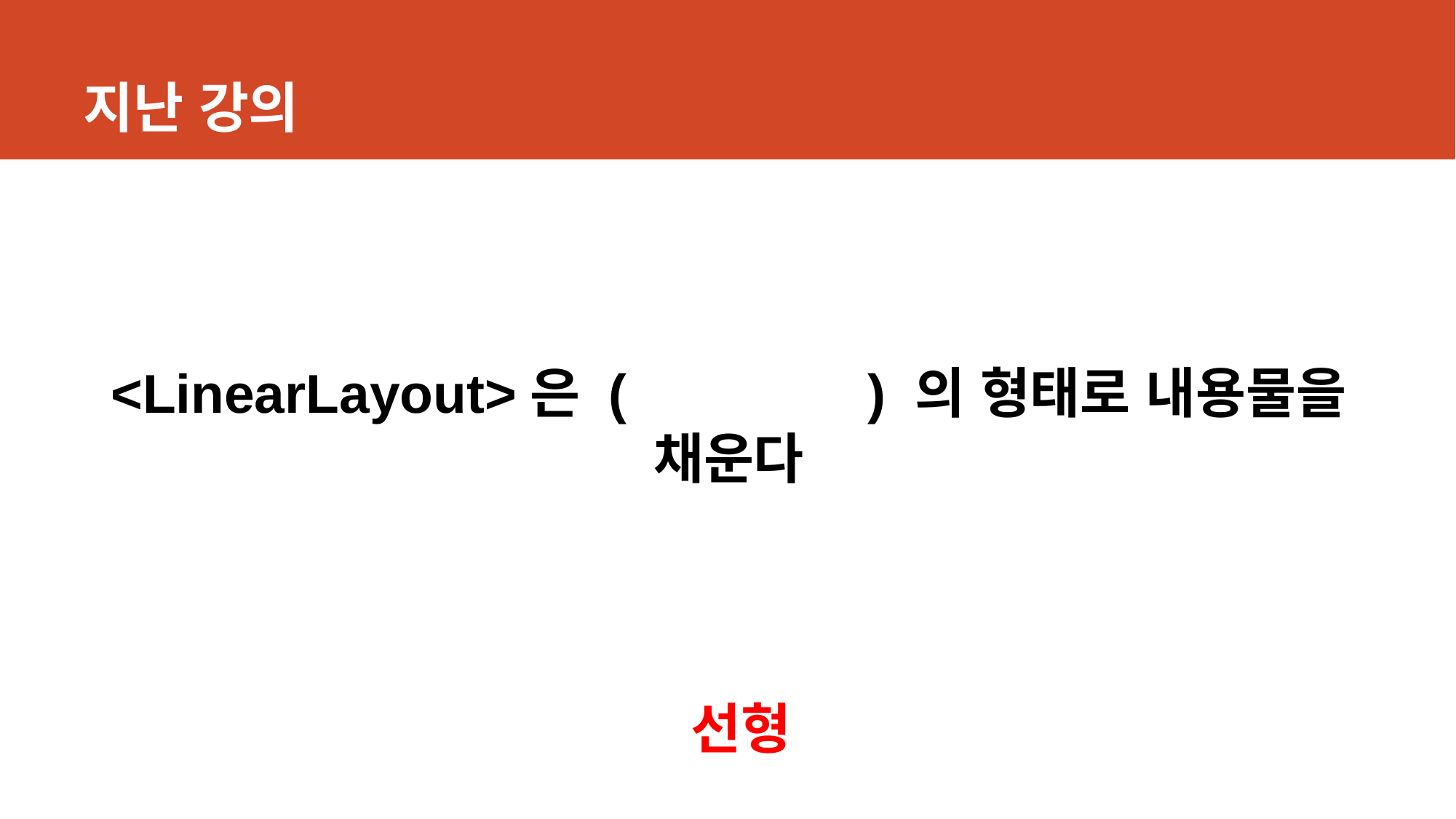

# 지난 강의
<LinearLayout>은 (                ) 의 형태로 내용물을 채운다
선형